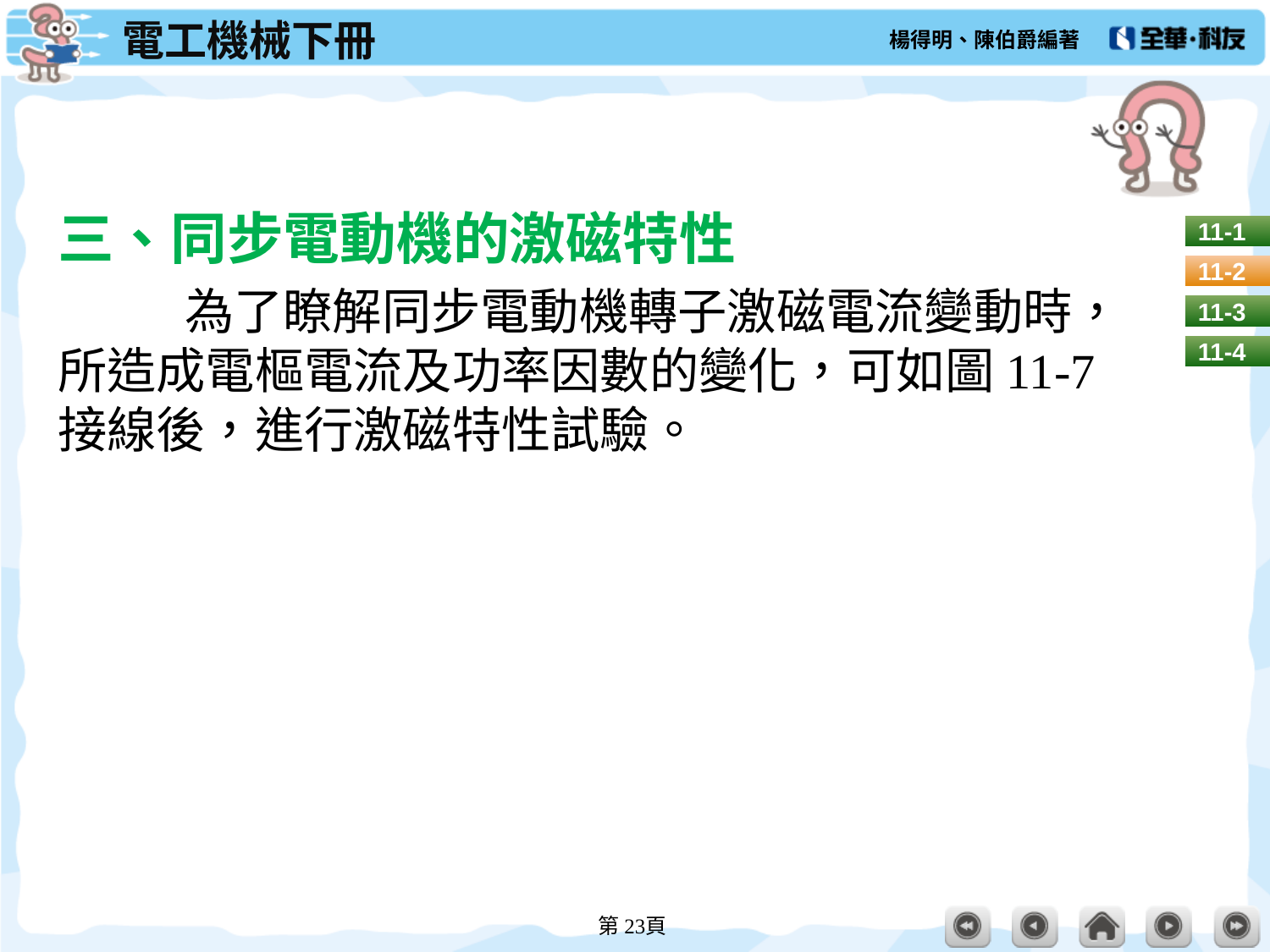

#
三、同步電動機的激磁特性
	為了瞭解同步電動機轉子激磁電流變動時，所造成電樞電流及功率因數的變化，可如圖11-7 接線後，進行激磁特性試驗。